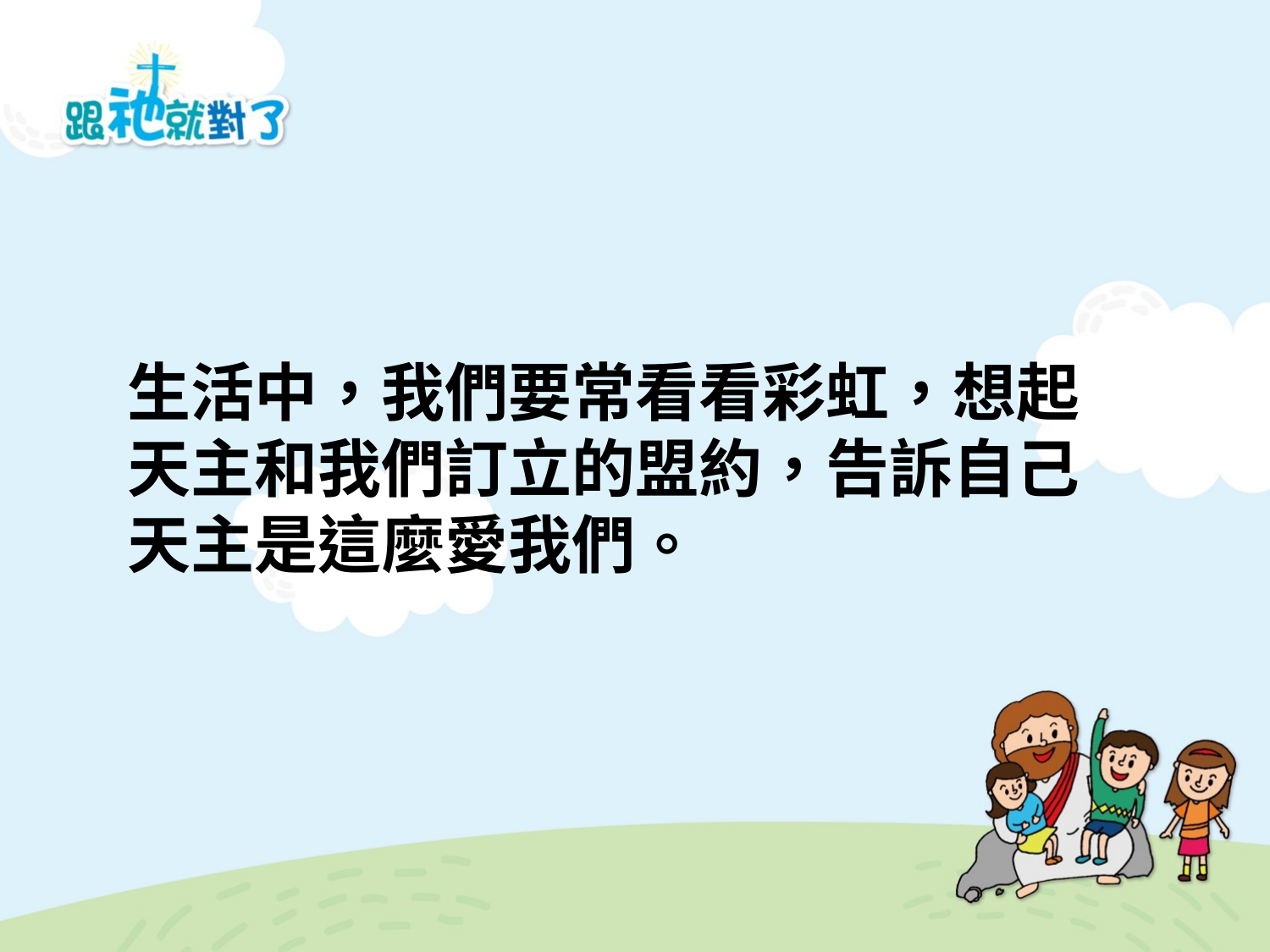

生活中，我們要常看看彩虹，想起天主和我們訂立的盟約，告訴自己天主是這麼愛我們。